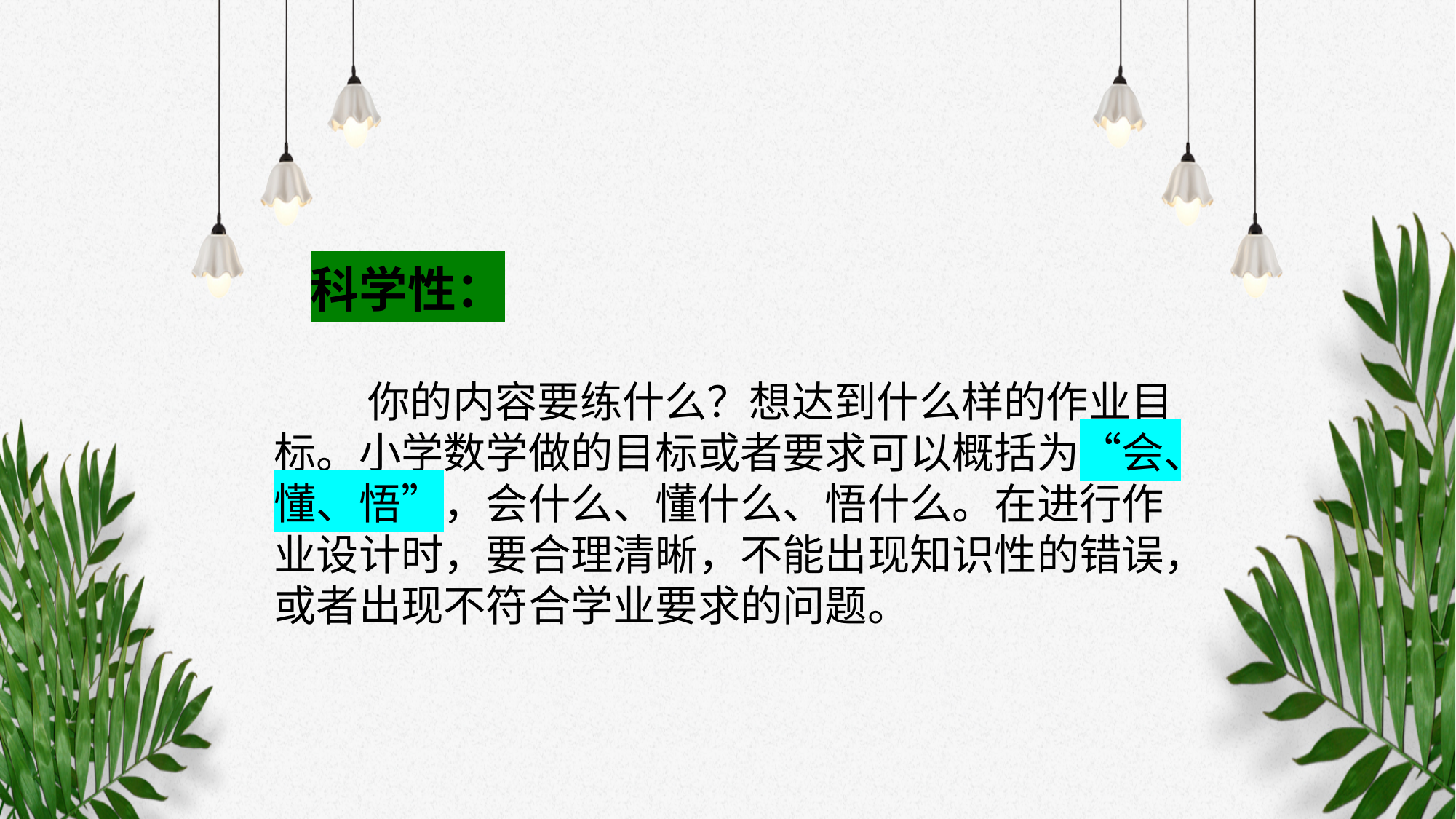

科学性：

     你的内容要练什么？想达到什么样的作业目标。小学数学做的目标或者要求可以概括为“会、懂、悟”，会什么、懂什么、悟什么。在进行作业设计时，要合理清晰，不能出现知识性的错误，或者出现不符合学业要求的问题。